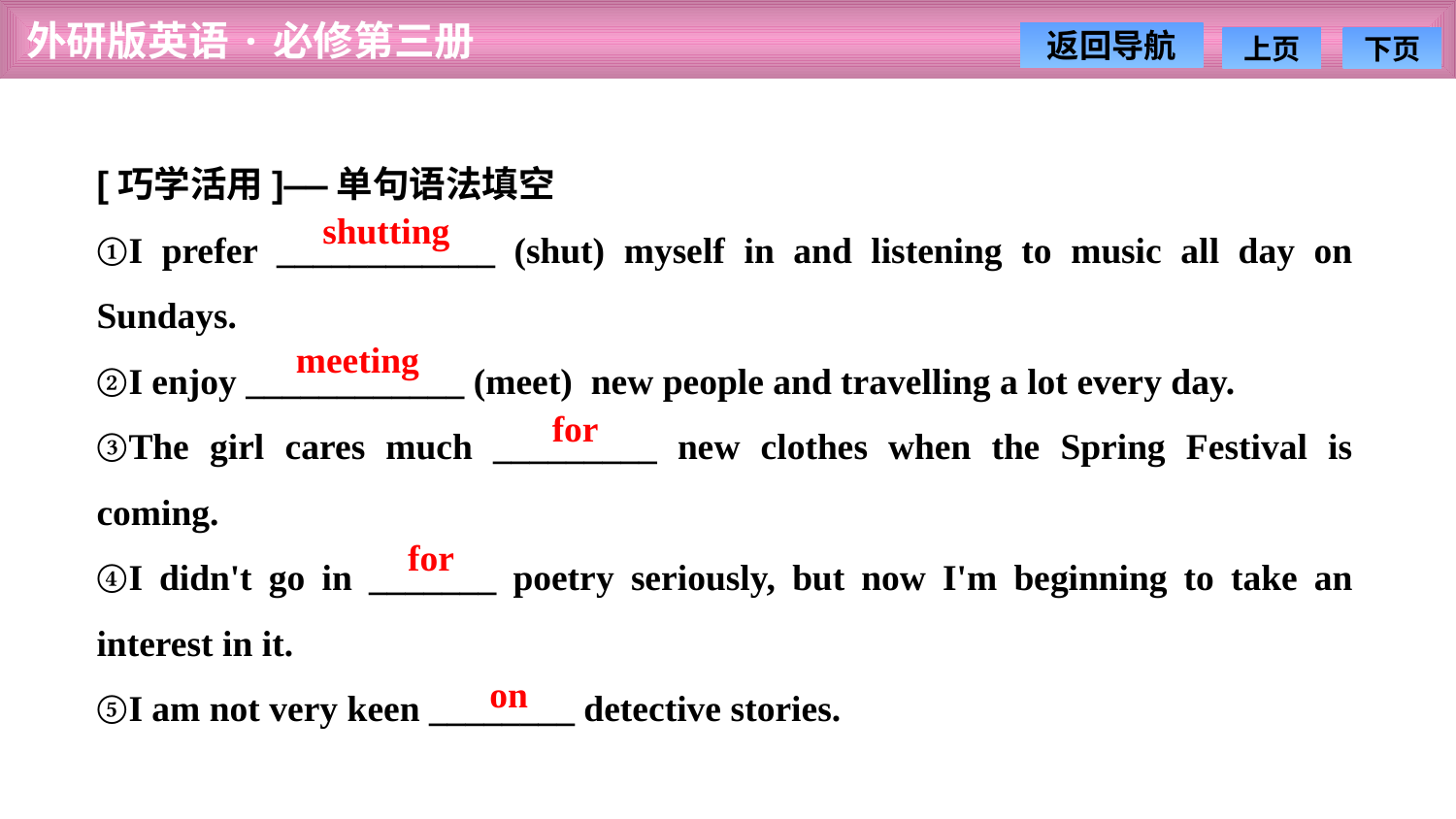

[巧学活用]——单句语法填空
①I prefer ____________ (shut) myself in and listening to music all day on Sundays.
②I enjoy ____________ (meet)  new people and travelling a lot every day.
③The girl cares much _________ new clothes when the Spring Festival is coming.
④I didn't go in _______ poetry seriously, but now I'm beginning to take an interest in it.
⑤I am not very keen ________ detective stories.
shutting
meeting
for
for
on